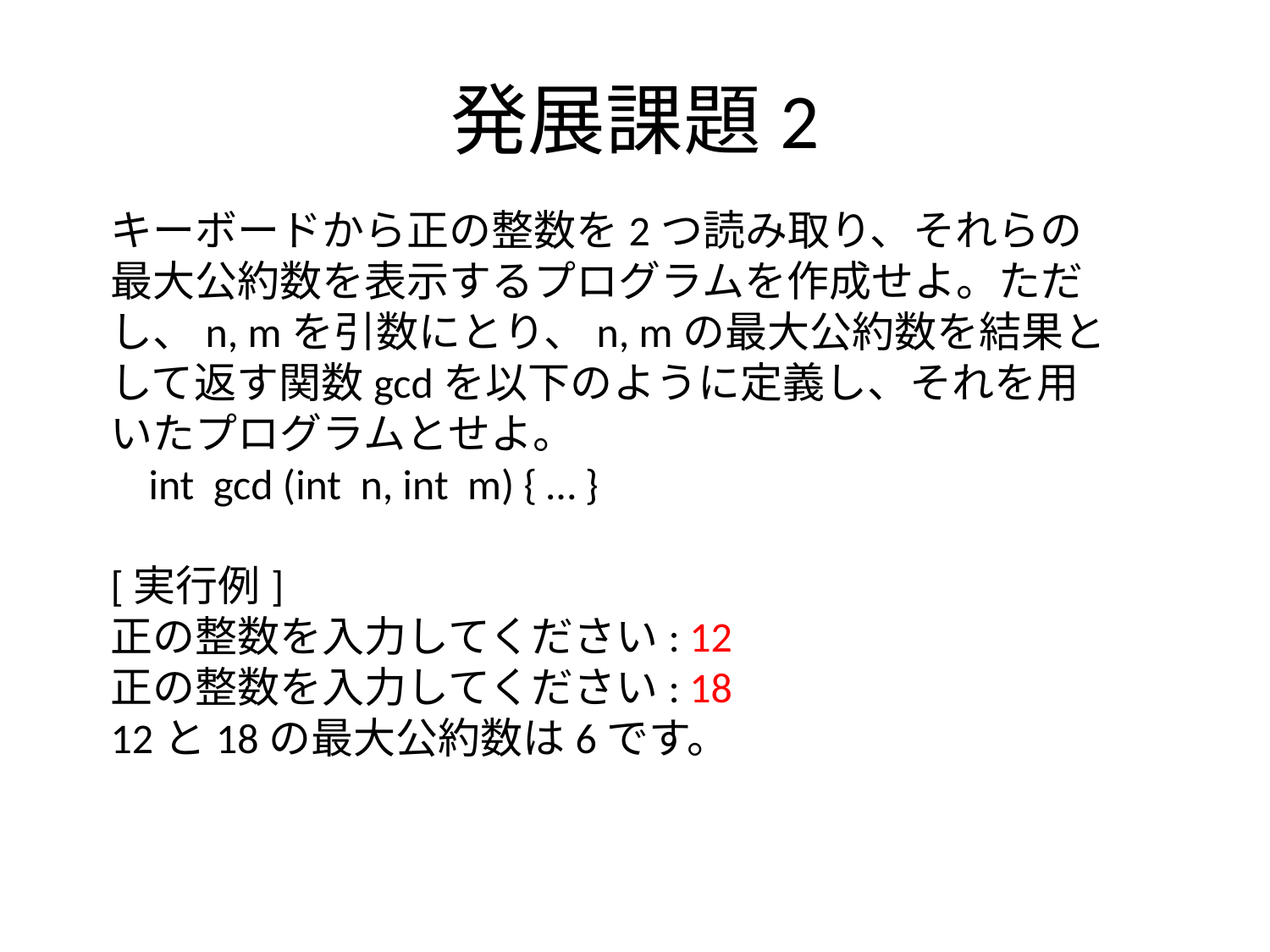

# 発展課題2
キーボードから正の整数を2つ読み取り、それらの最大公約数を表示するプログラムを作成せよ。ただし、n, mを引数にとり、n, mの最大公約数を結果として返す関数gcdを以下のように定義し、それを用いたプログラムとせよ。
    int  gcd (int  n, int  m) { … }

[実行例]
正の整数を入力してください: 12
正の整数を入力してください: 18
12と18の最大公約数は6です。